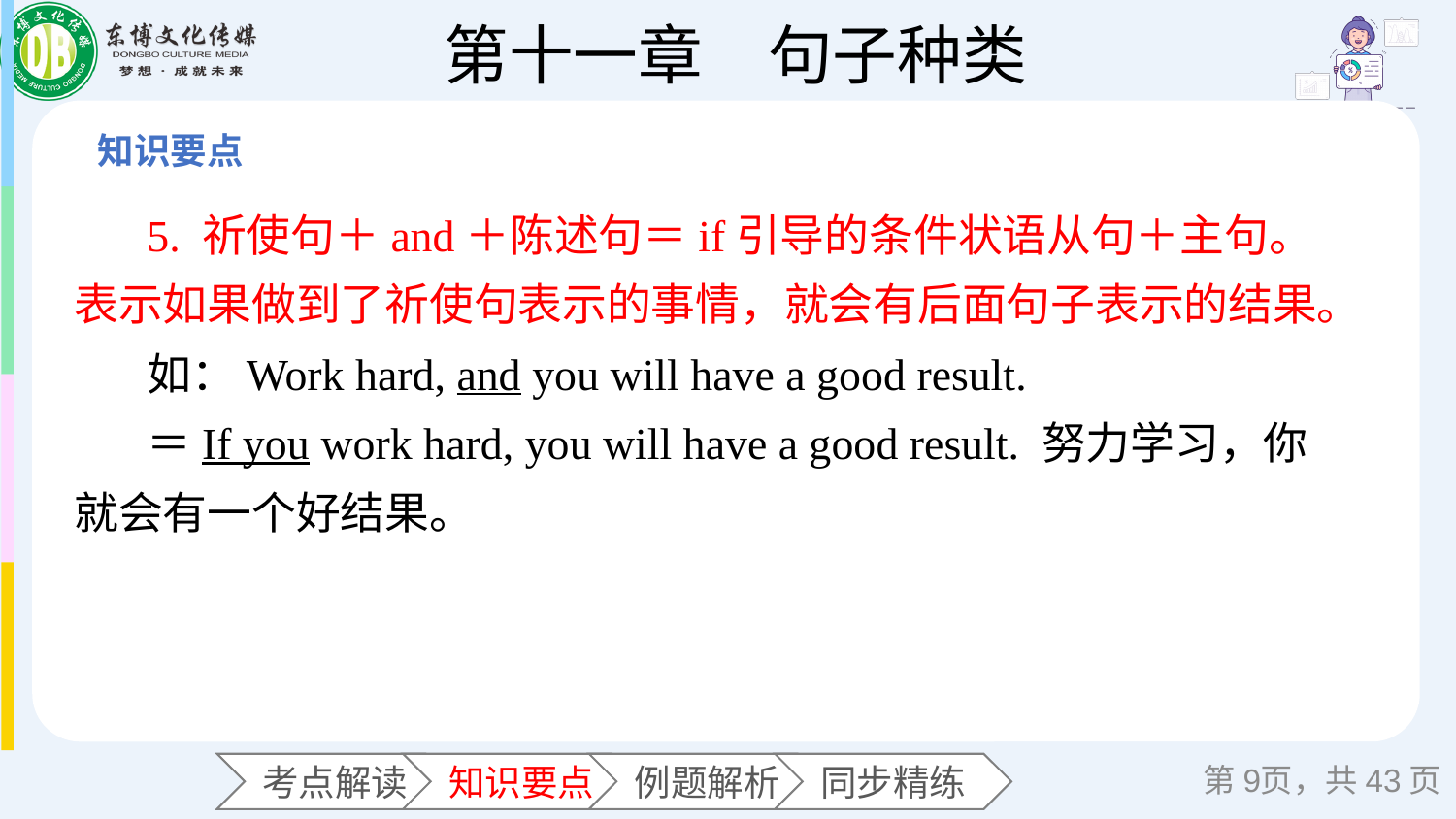

5. 祈使句＋and＋陈述句＝if引导的条件状语从句＋主句。表示如果做到了祈使句表示的事情，就会有后面句子表示的结果。
如：Work hard, and you will have a good result.
＝If you work hard, you will have a good result. 努力学习，你就会有一个好结果。
第9页，共43页